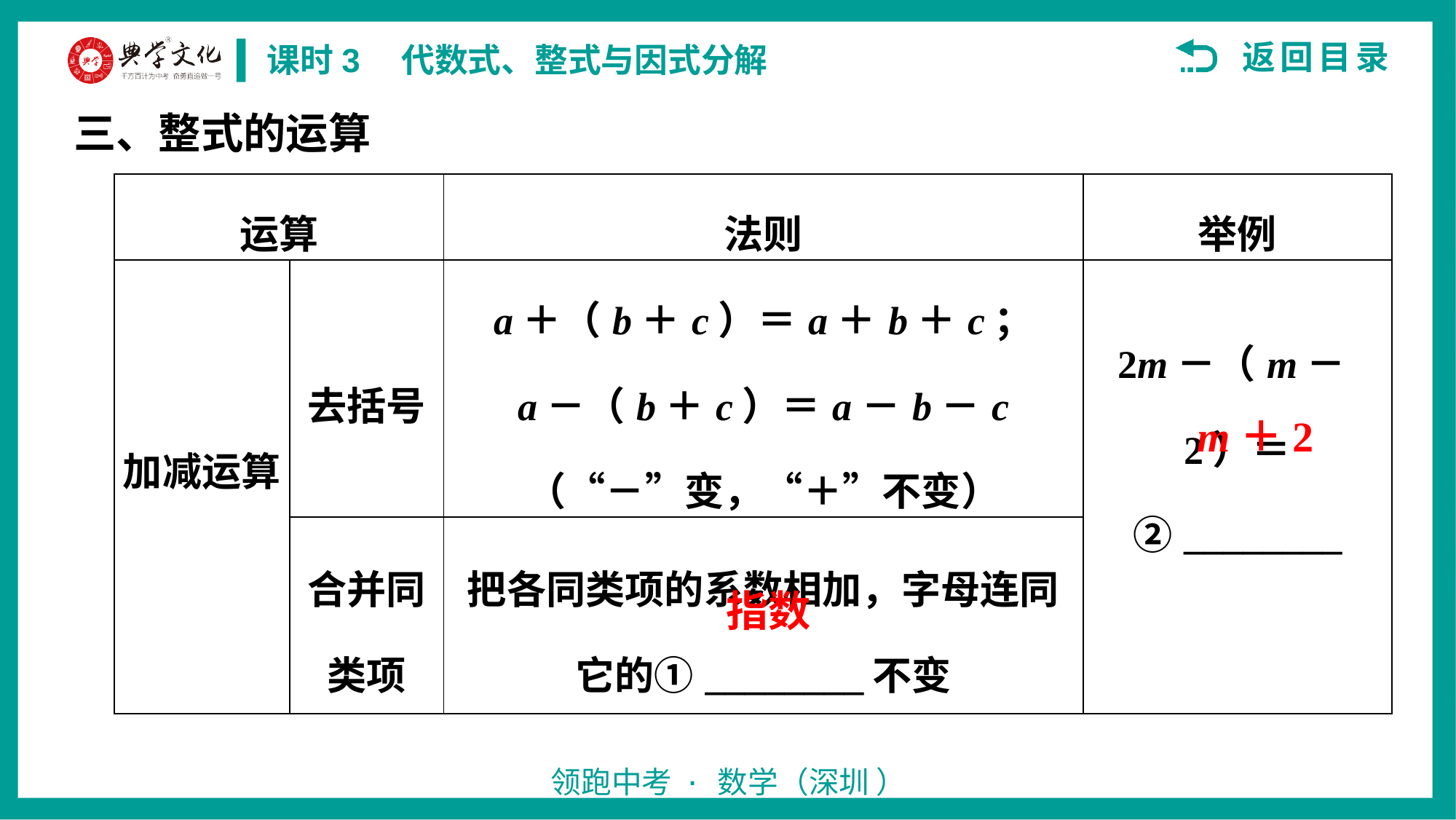

三、整式的运算
| 运算 |  | 法则 | 举例 |
| --- | --- | --- | --- |
| 加减运算 | 去括号 | a＋（b＋c）＝a＋b＋c； a－（b＋c）＝a－b－c （“－”变，“＋”不变） | 2m－（m－2）＝②\_\_\_\_\_\_\_\_ |
|  | 合并同类项 | 把各同类项的系数相加，字母连同它的①\_\_\_\_\_\_\_\_不变 |  |
m＋2
指数